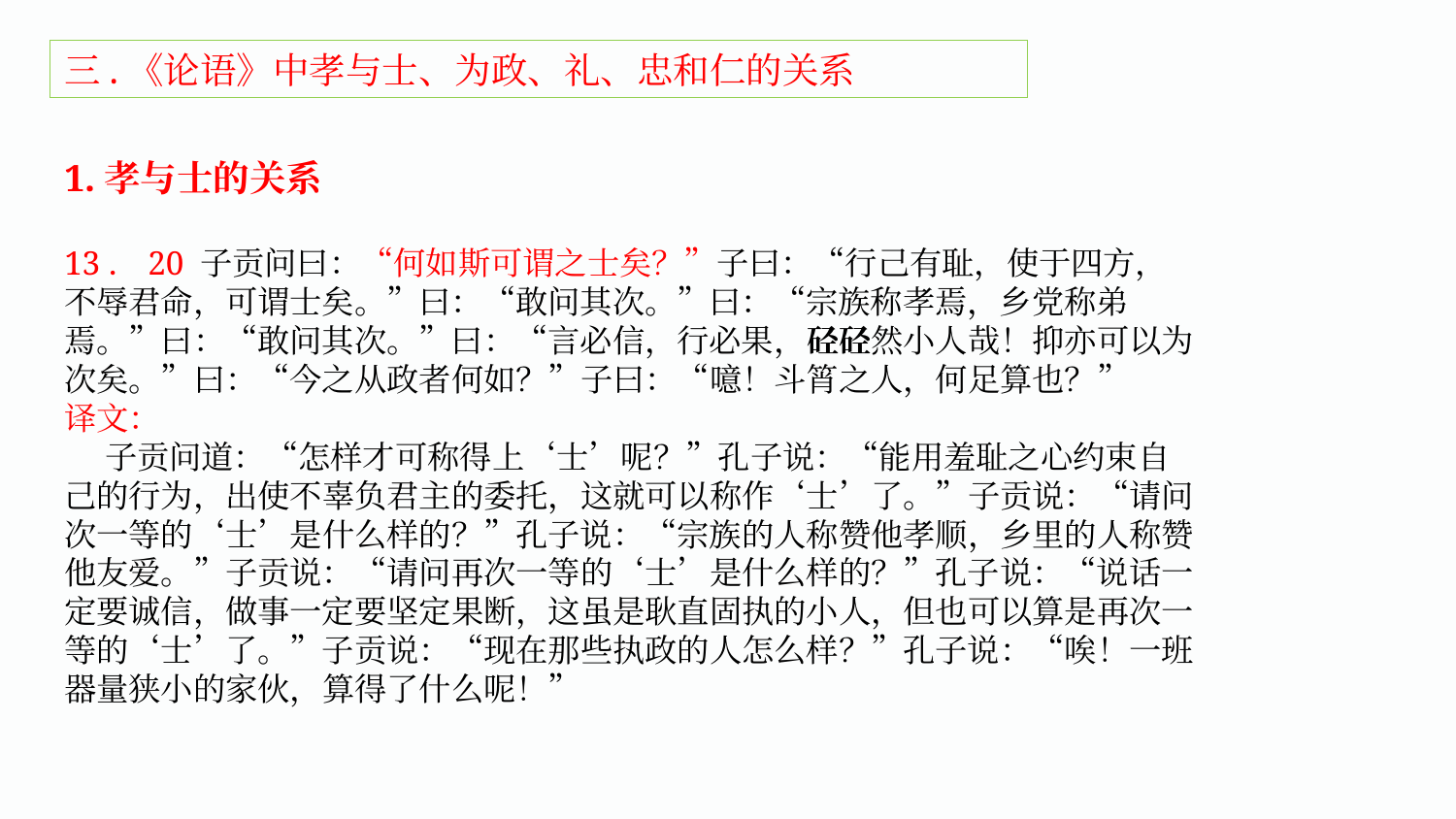

三.《论语》中孝与士、为政、礼、忠和仁的关系
1.孝与士的关系

13．20 子贡问曰：“何如斯可谓之士矣？”子曰：“行己有耻，使于四方，不辱君命，可谓士矣。”曰：“敢问其次。”曰：“宗族称孝焉，乡党称弟焉。”曰：“敢问其次。”曰：“言必信，行必果，硁硁然小人哉！抑亦可以为次矣。”曰：“今之从政者何如？”子曰：“噫！斗筲之人，何足算也？”
译文：
    子贡问道：“怎样才可称得上‘士’呢？”孔子说：“能用羞耻之心约束自己的行为，出使不辜负君主的委托，这就可以称作‘士’了。”子贡说：“请问次一等的‘士’是什么样的？”孔子说：“宗族的人称赞他孝顺，乡里的人称赞他友爱。”子贡说：“请问再次一等的‘士’是什么样的？”孔子说：“说话一定要诚信，做事一定要坚定果断，这虽是耿直固执的小人，但也可以算是再次一等的‘士’了。”子贡说：“现在那些执政的人怎么样？”孔子说：“唉！一班器量狭小的家伙，算得了什么呢！”